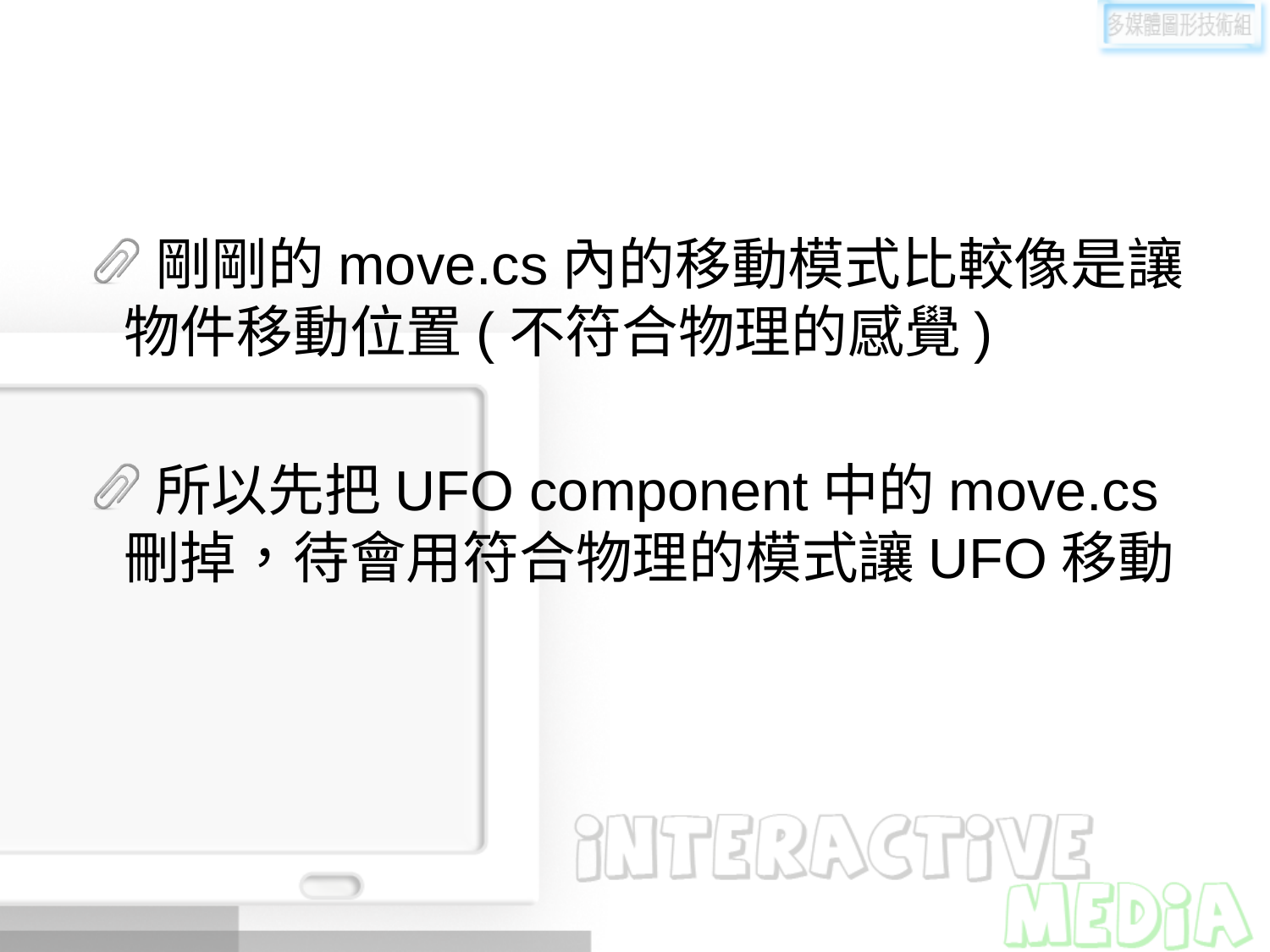

剛剛的move.cs內的移動模式比較像是讓物件移動位置(不符合物理的感覺)

所以先把UFO component中的move.cs刪掉，待會用符合物理的模式讓UFO移動